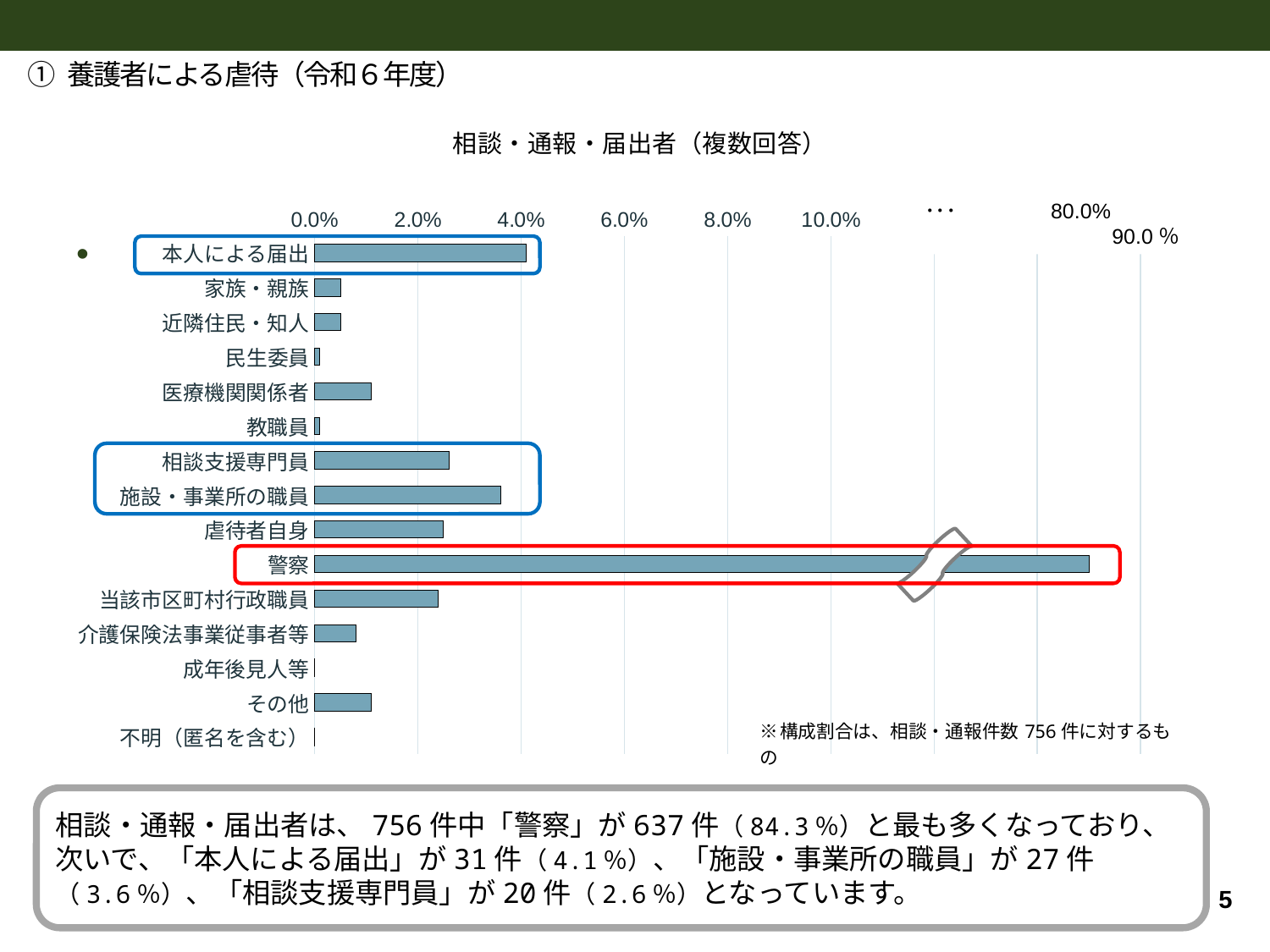

① 養護者による虐待（令和６年度）
#

### Chart: 相談・通報・届出者（複数回答）

| Category | 大阪市（６年度） |
|---|---|
| 本人による届出 | 0.041 |
| 家族・親族 | 0.005 |
| 近隣住民・知人 | 0.005 |
| 民生委員 | 0.001 |
| 医療機関関係者 | 0.011 |
| 教職員 | 0.001 |
| 相談支援専門員 | 0.026 |
| 施設・事業所の職員 | 0.036 |
| 虐待者自身 | 0.025 |
| 警察 | 0.15 |
| 当該市区町村行政職員 | 0.024 |
| 介護保険法事業従事者等 | 0.008 |
| 成年後見人等 | 0.0 |
| その他 | 0.011 |
| 不明（匿名を含む） | 0.0 |
　･･･　　　　 80.0%　　　 90.0％

相談・通報・届出者は、756件中「警察」が637件（84.3％）と最も多くなっており、
次いで、「本人による届出」が31件（4.1％）、「施設・事業所の職員」が27件（3.6％）、「相談支援専門員」が20件（2.6％）となっています。
5